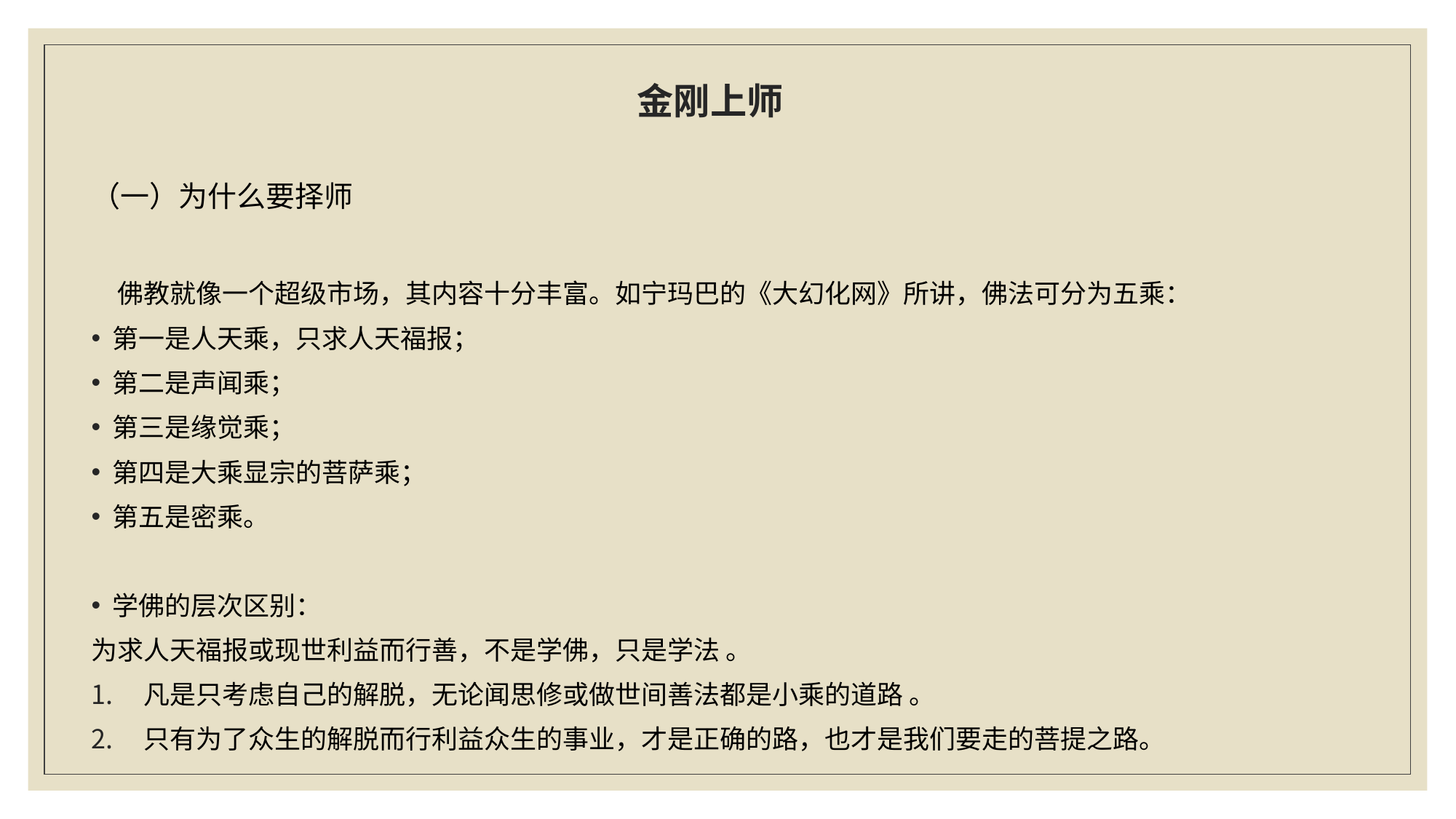

# 金刚上师
（一）为什么要择师

   佛教就像一个超级市场，其内容十分丰富。如宁玛巴的《大幻化网》所讲，佛法可分为五乘：
第一是人天乘，只求人天福报；
第二是声闻乘；
第三是缘觉乘；
第四是大乘显宗的菩萨乘；
第五是密乘。

学佛的层次区别：
为求人天福报或现世利益而行善，不是学佛，只是学法 。
凡是只考虑自己的解脱，无论闻思修或做世间善法都是小乘的道路 。
只有为了众生的解脱而行利益众生的事业，才是正确的路，也才是我们要走的菩提之路。